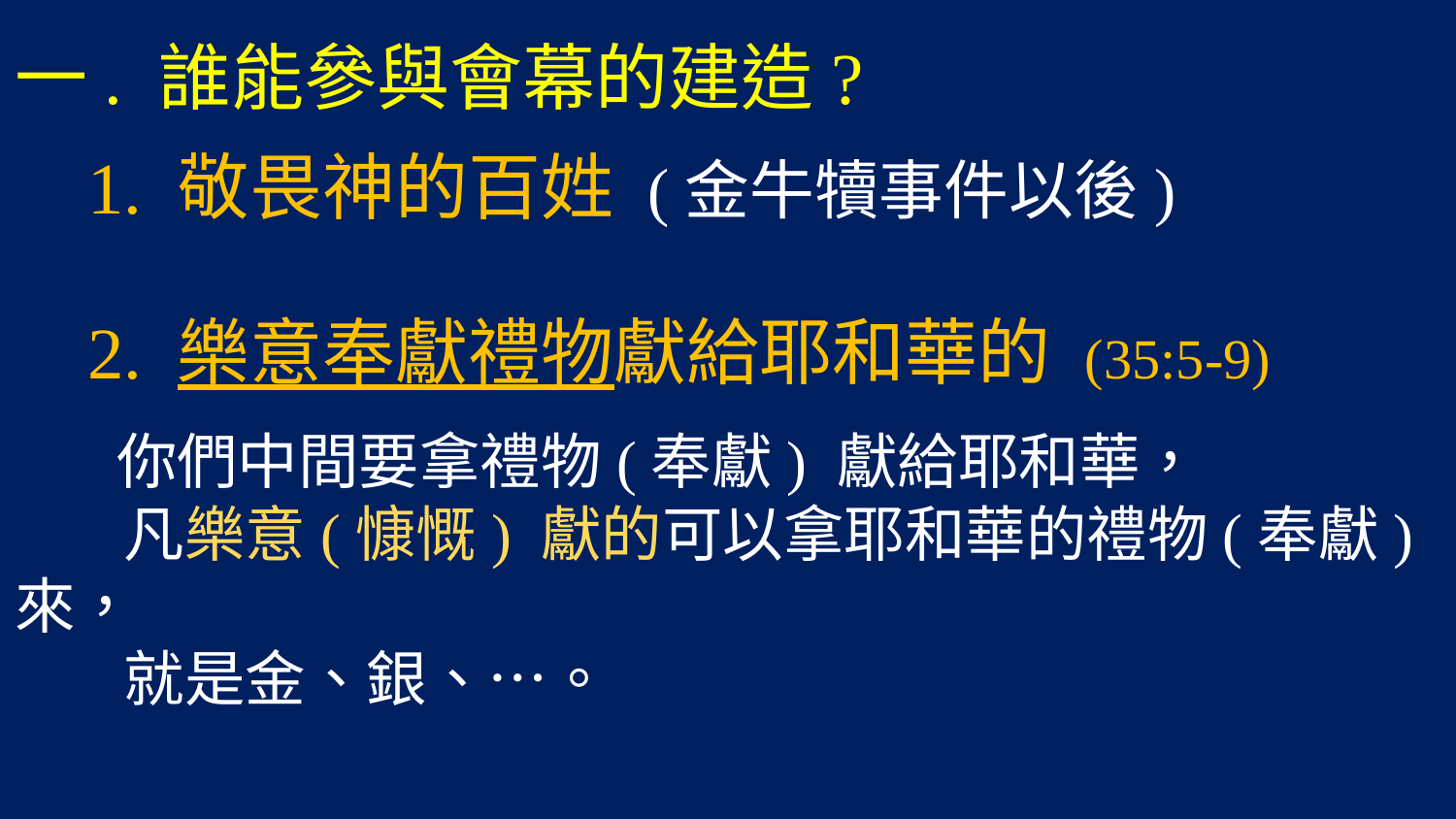

# 一. 誰能參與會幕的建造?
    1. 敬畏神的百姓 (金牛犢事件以後)

    2. 樂意奉獻禮物獻給耶和華的 (35:5-9)

       你們中間要拿禮物(奉獻) 獻給耶和華，
       凡樂意(慷慨) 獻的可以拿耶和華的禮物(奉獻)來，
       就是金、銀、…。